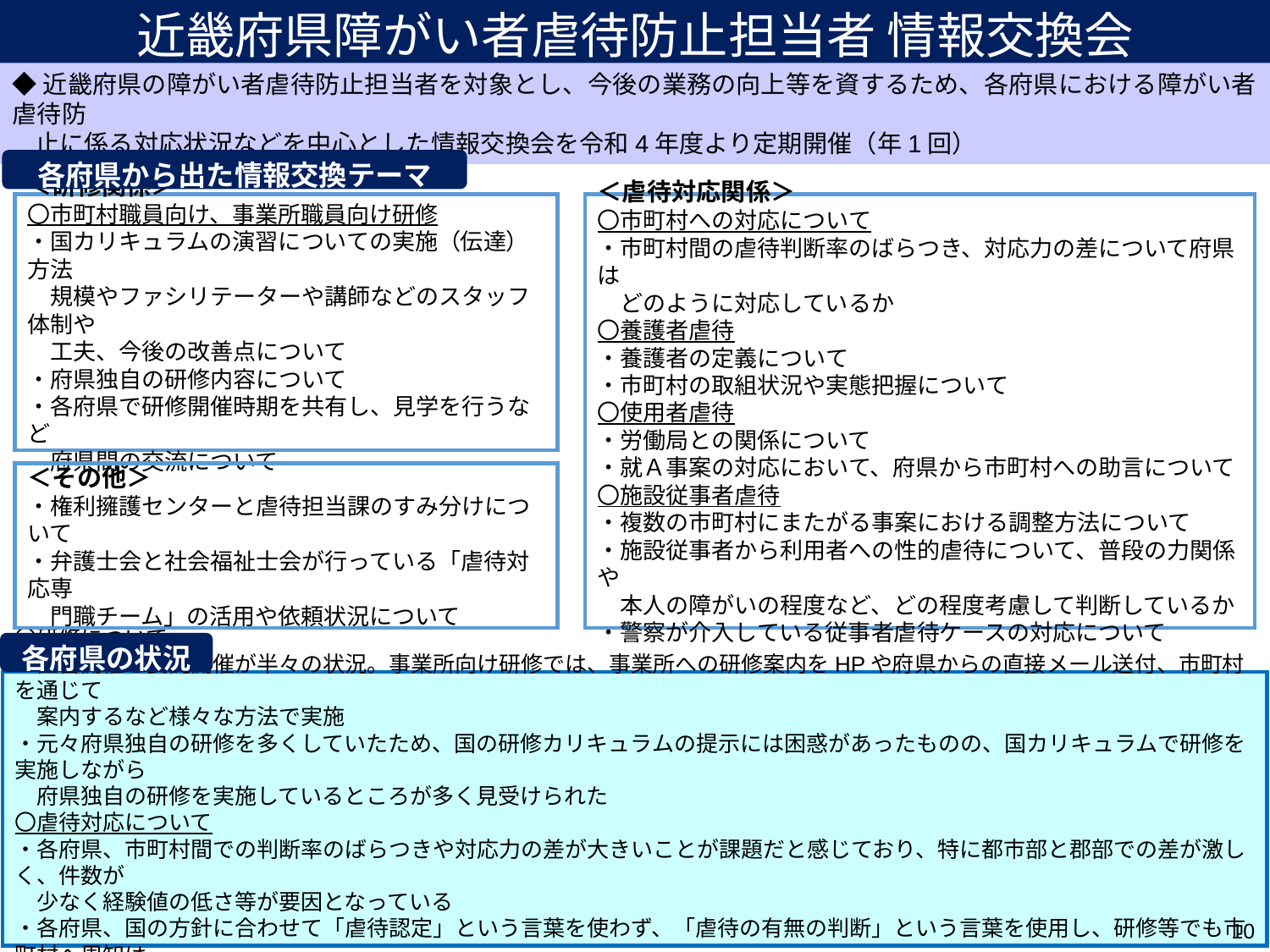

# 近畿府県障がい者虐待防止担当者 情報交換会
◆近畿府県の障がい者虐待防止担当者を対象とし、今後の業務の向上等を資するため、各府県における障がい者虐待防
   止に係る対応状況などを中心とした情報交換会を令和4年度より定期開催（年1回）
各府県から出た情報交換テーマ
＜虐待対応関係＞
〇市町村への対応について
・市町村間の虐待判断率のばらつき、対応力の差について府県は
　どのように対応しているか
〇養護者虐待
・養護者の定義について
・市町村の取組状況や実態把握について
〇使用者虐待
・労働局との関係について
・就Ａ事案の対応において、府県から市町村への助言について
〇施設従事者虐待
・複数の市町村にまたがる事案における調整方法について
・施設従事者から利用者への性的虐待について、普段の力関係や
　本人の障がいの程度など、どの程度考慮して判断しているか
・警察が介入している従事者虐待ケースの対応について
＜研修関係＞
〇市町村職員向け、事業所職員向け研修
・国カリキュラムの演習についての実施（伝達）方法
　規模やファシリテーターや講師などのスタッフ体制や
　工夫、今後の改善点について
・府県独自の研修内容について
・各府県で研修開催時期を共有し、見学を行うなど
　府県間の交流について
＜その他＞
・権利擁護センターと虐待担当課のすみ分けについて
・弁護士会と社会福祉士会が行っている「虐待対応専
　門職チーム」の活用や依頼状況について
各府県の状況
〇研修について
・直営開催と委託開催が半々の状況。事業所向け研修では、事業所への研修案内をHPや府県からの直接メール送付、市町村を通じて
　案内するなど様々な方法で実施
・元々府県独自の研修を多くしていたため、国の研修カリキュラムの提示には困惑があったものの、国カリキュラムで研修を実施しながら
　府県独自の研修を実施しているところが多く見受けられた
〇虐待対応について
・各府県、市町村間での判断率のばらつきや対応力の差が大きいことが課題だと感じており、特に都市部と郡部での差が激しく、件数が
　少なく経験値の低さ等が要因となっている
・各府県、国の方針に合わせて「虐待認定」という言葉を使わず、「虐待の有無の判断」という言葉を使用し、研修等でも市町村へ周知は
　しているが、依然として「虐待認定」を使っている市町村が多いということがわかった
10
10